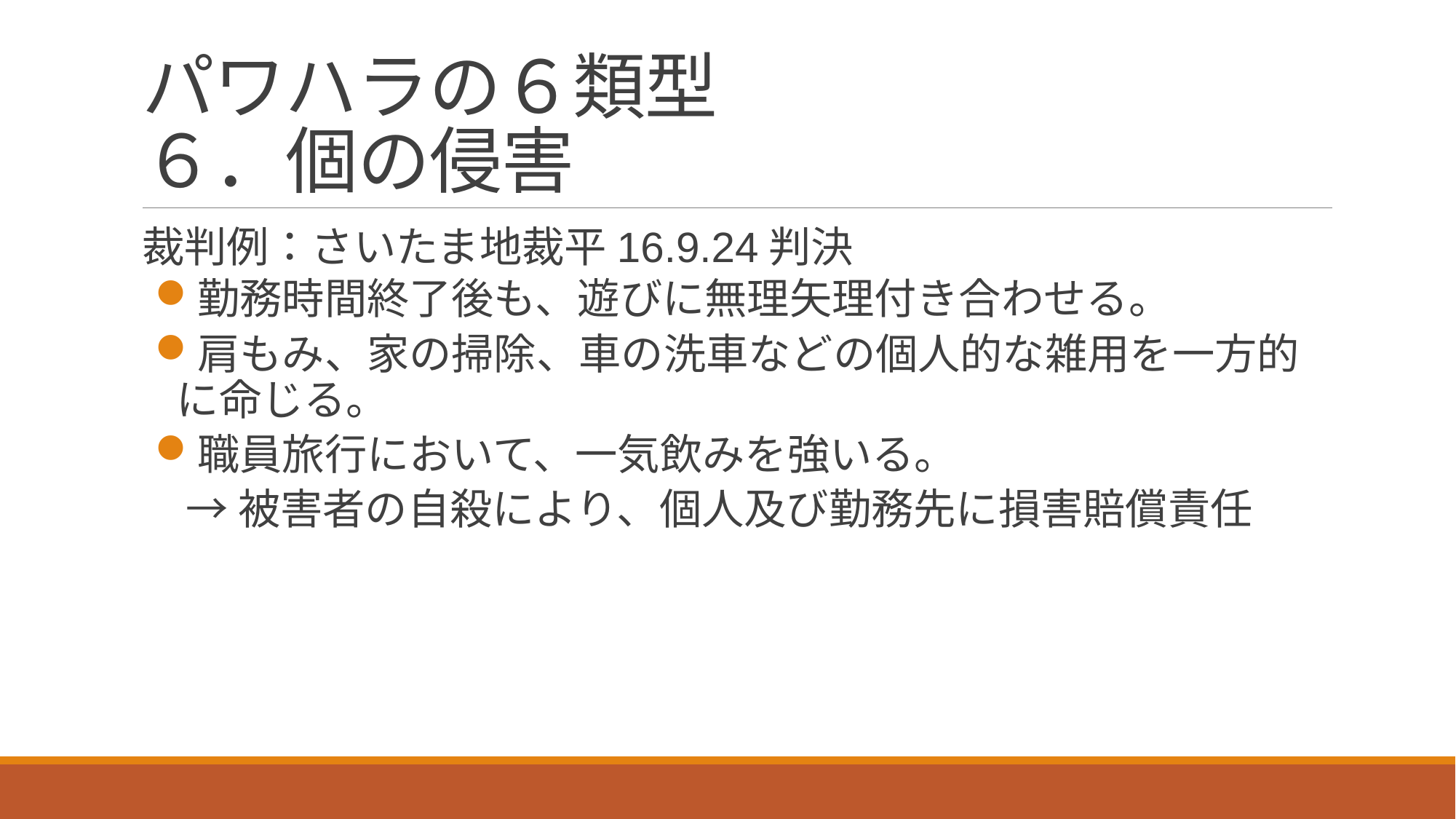

# パワハラの６類型 ６．個の侵害
裁判例：さいたま地裁平16.9.24判決
勤務時間終了後も、遊びに無理矢理付き合わせる。
肩もみ、家の掃除、車の洗車などの個人的な雑用を一方的に命じる。
職員旅行において、一気飲みを強いる。
→被害者の自殺により、個人及び勤務先に損害賠償責任